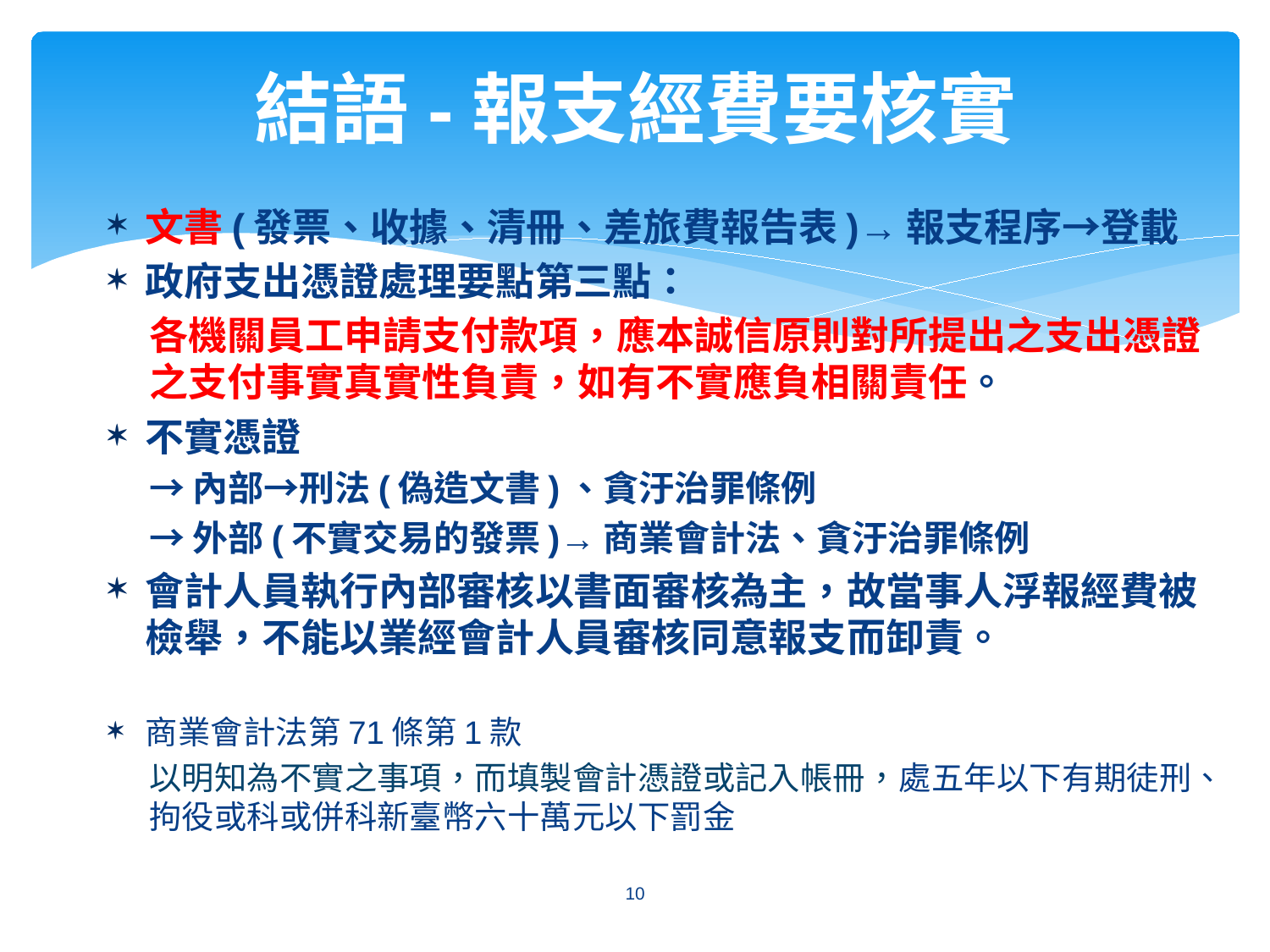

# 結語-報支經費要核實
文書(發票、收據、清冊、差旅費報告表)→報支程序→登載
政府支出憑證處理要點第三點：
各機關員工申請支付款項，應本誠信原則對所提出之支出憑證之支付事實真實性負責，如有不實應負相關責任。
不實憑證
→內部→刑法(偽造文書)、貪汙治罪條例
→外部(不實交易的發票)→商業會計法、貪汙治罪條例
會計人員執行內部審核以書面審核為主，故當事人浮報經費被檢舉，不能以業經會計人員審核同意報支而卸責。

商業會計法第71條第1款
以明知為不實之事項，而填製會計憑證或記入帳冊，處五年以下有期徒刑、拘役或科或併科新臺幣六十萬元以下罰金
10